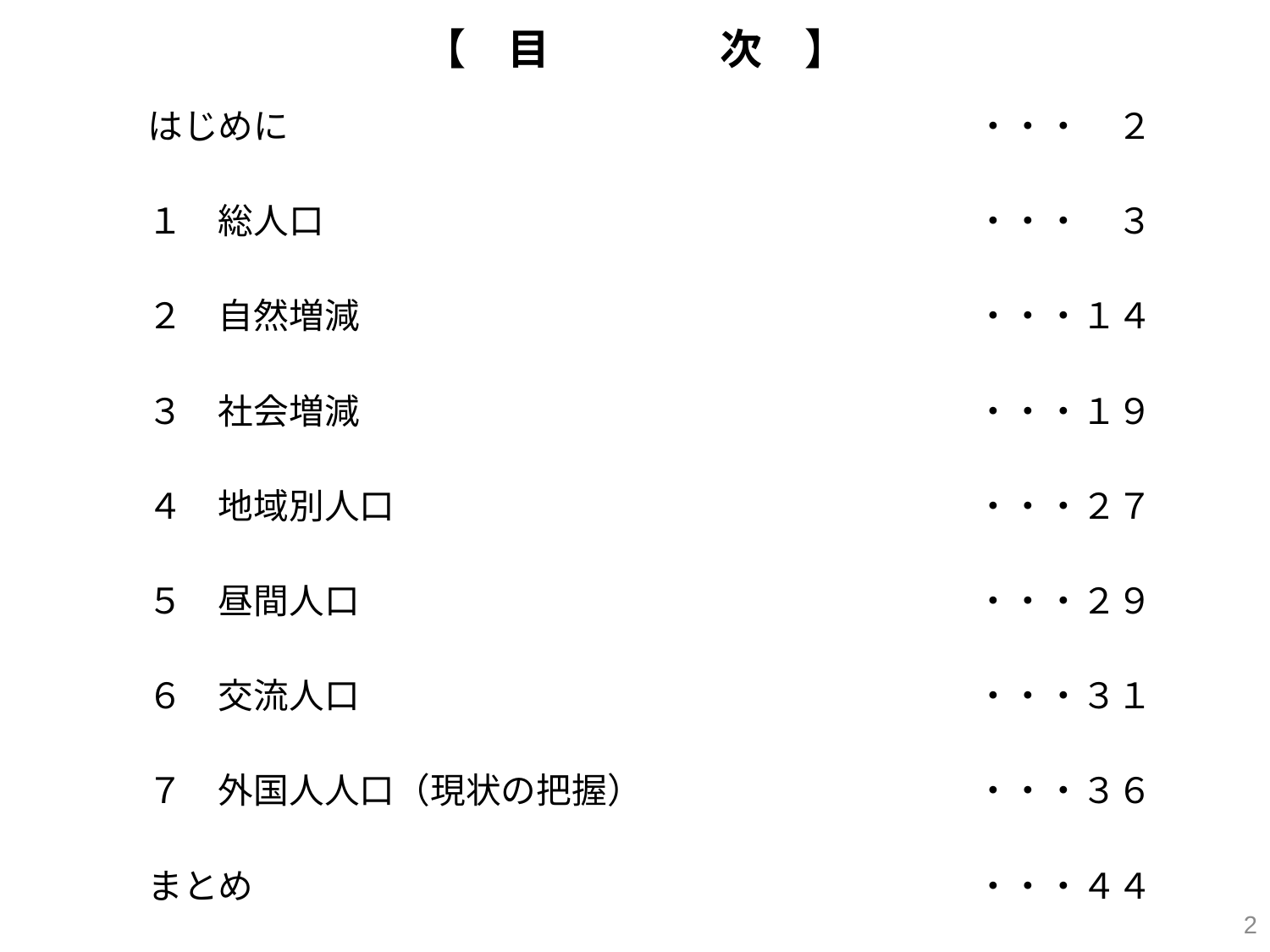

【　目　　　　次　】
| はじめに | ・・・　２ |
| --- | --- |
| １　総人口 | ・・・　３ |
| ２　自然増減 | ・・・１４ |
| ３　社会増減 | ・・・１９ |
| ４　地域別人口 | ・・・２７ |
| ５　昼間人口 | ・・・２９ |
| ６　交流人口 | ・・・３１ |
| ７　外国人人口（現状の把握） | ・・・３６ |
| まとめ | ・・・４４ |
2